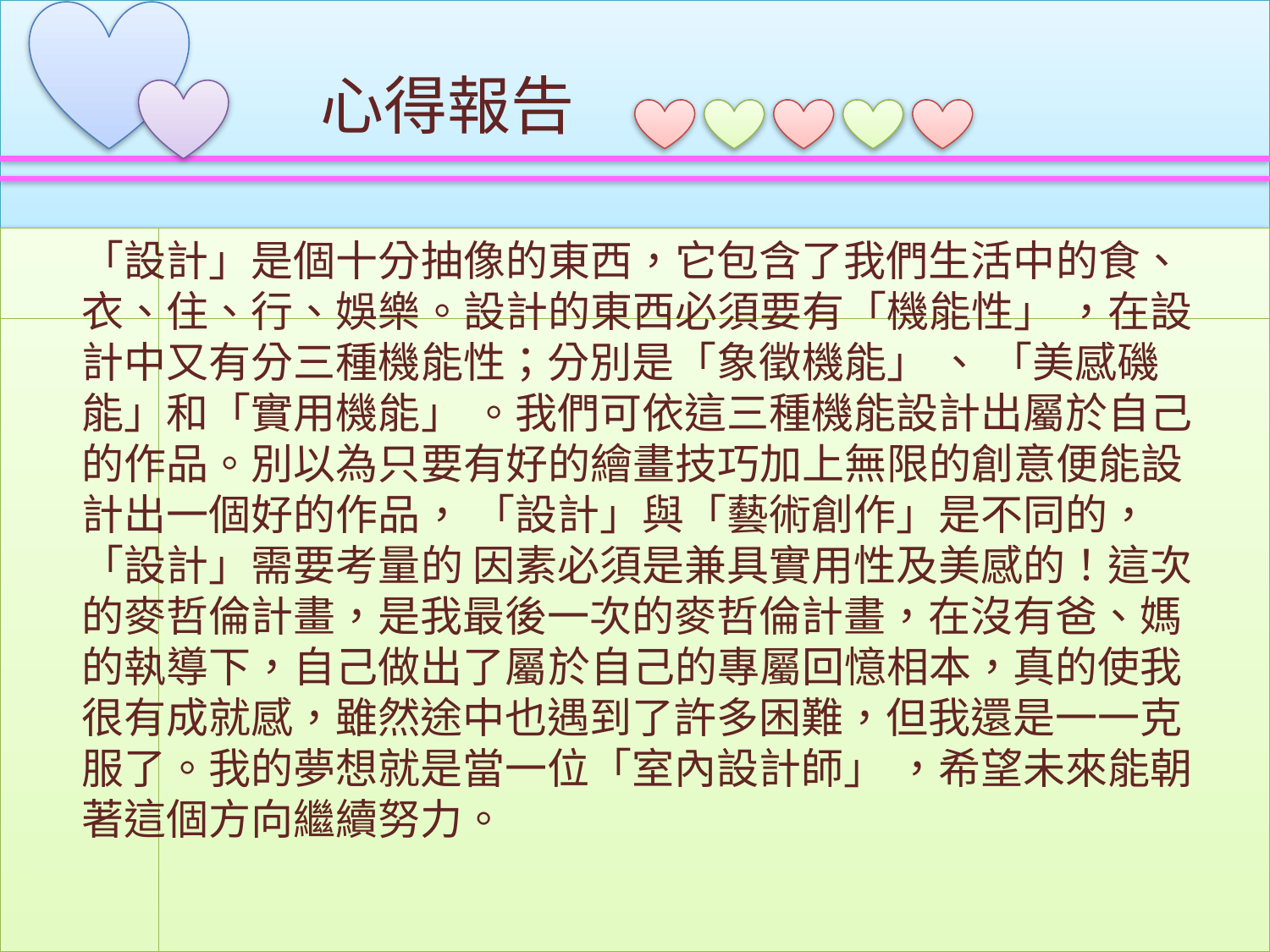

心得報告

「設計」是個十分抽像的東西，它包含了我們生活中的食、衣、住、行、娛樂。設計的東西必須要有「機能性」 ，在設計中又有分三種機能性；分別是「象徵機能」 、 「美感磯能」和「實用機能」 。我們可依這三種機能設計出屬於自己的作品。別以為只要有好的繪畫技巧加上無限的創意便能設計出一個好的作品， 「設計」與「藝術創作」是不同的， 「設計」需要考量的 因素必須是兼具實用性及美感的！這次的麥哲倫計畫，是我最後一次的麥哲倫計畫，在沒有爸、媽的執導下，自己做出了屬於自己的專屬回憶相本，真的使我很有成就感，雖然途中也遇到了許多困難，但我還是一一克服了。我的夢想就是當一位「室內設計師」 ，希望未來能朝著這個方向繼續努力。